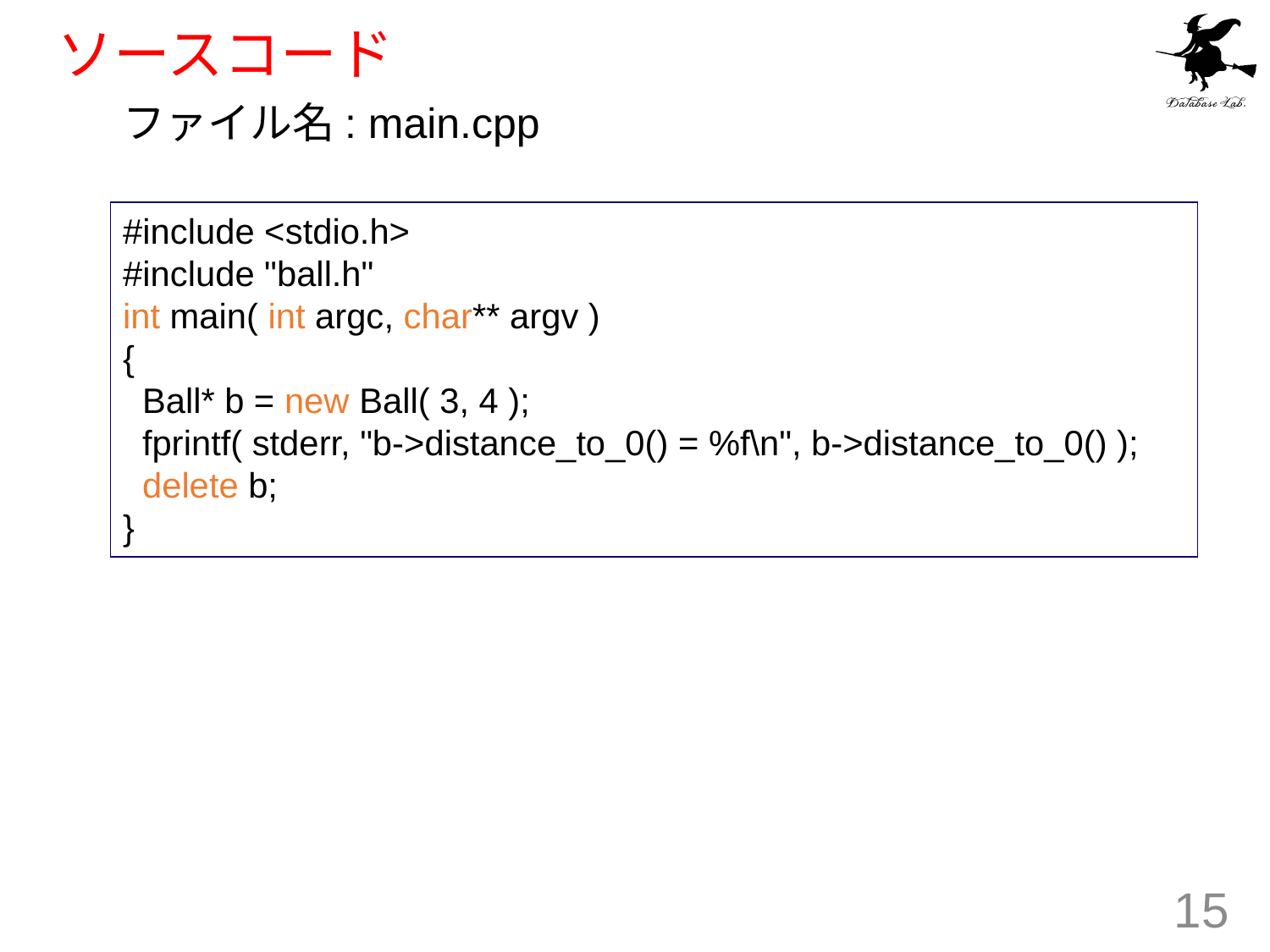

# ソースコード
ファイル名: main.cpp
#include <stdio.h>
#include "ball.h"
int main( int argc, char** argv )
{
  Ball* b = new Ball( 3, 4 );
  fprintf( stderr, "b->distance_to_0() = %f\n", b->distance_to_0() );
  delete b;
}
15